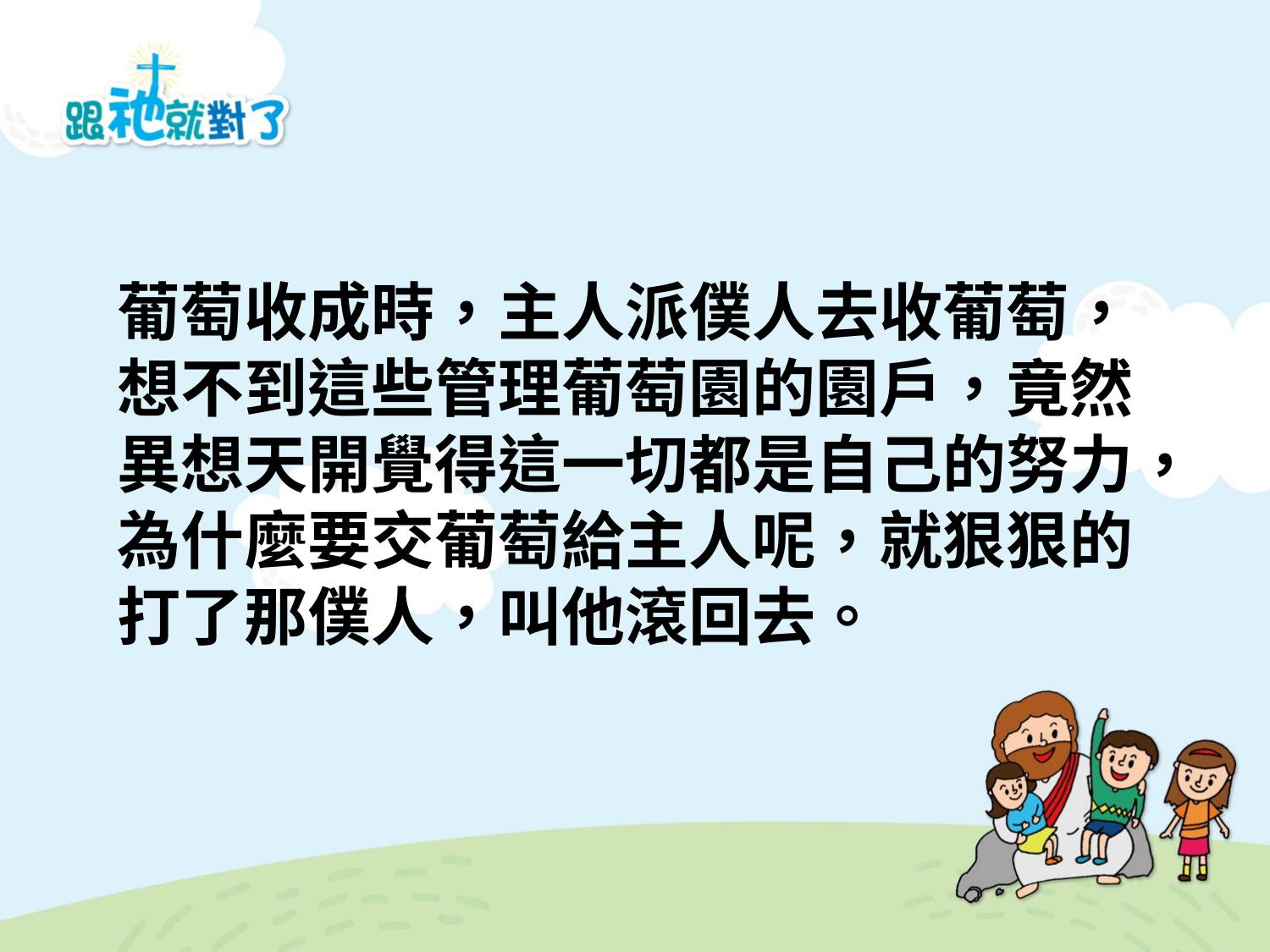

葡萄收成時，主人派僕人去收葡萄，想不到這些管理葡萄園的園戶，竟然異想天開覺得這一切都是自己的努力，為什麼要交葡萄給主人呢，就狠狠的打了那僕人，叫他滾回去。